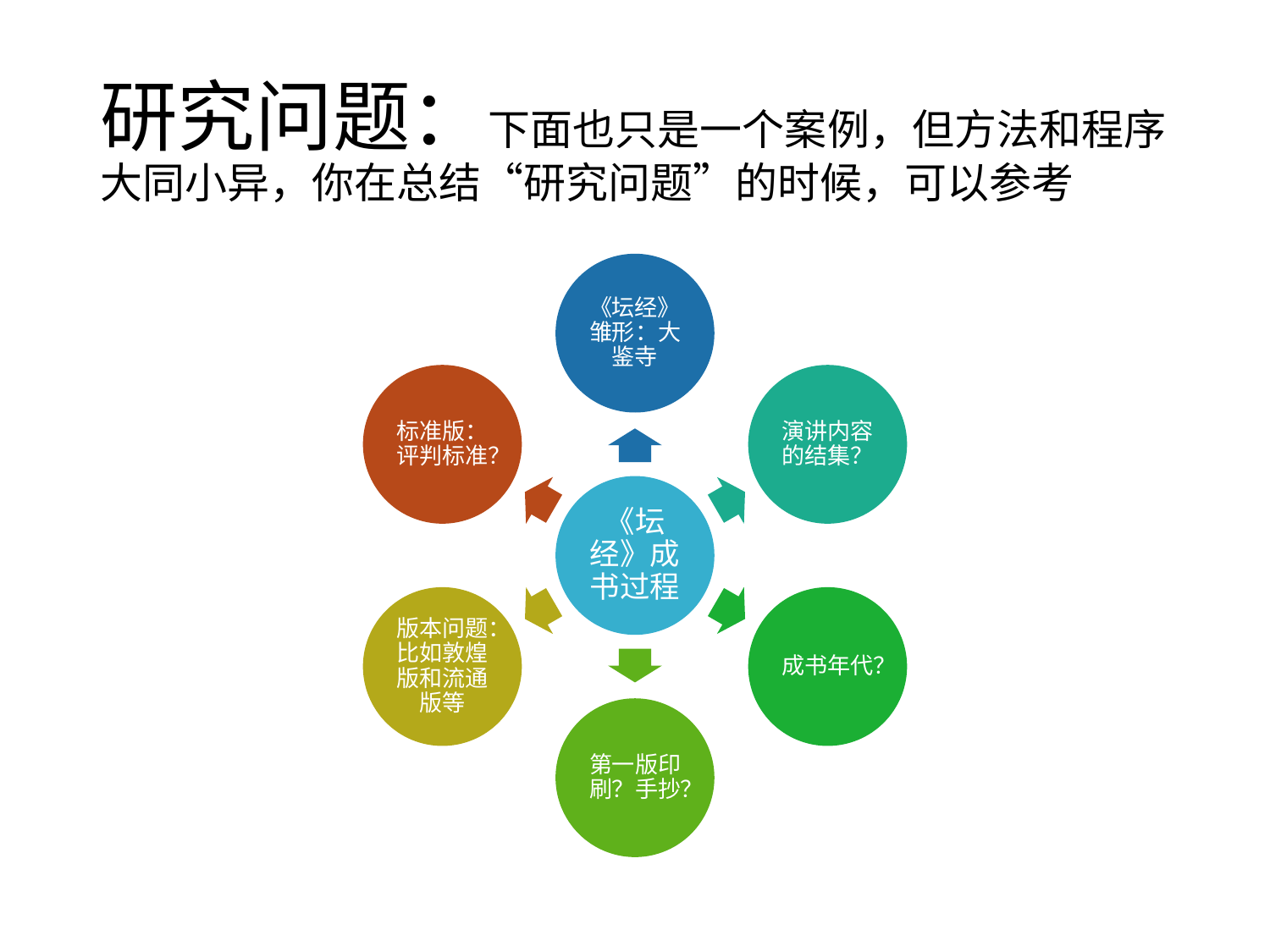

# 研究问题：下面也只是一个案例，但方法和程序大同小异，你在总结“研究问题”的时候，可以参考
《坛经》成书过程

《坛经》雏形：大鉴寺

演讲内容的结集？

成书年代？

第一版印刷？手抄？

版本问题：比如敦煌版和流通版等

标准版：评判标准？